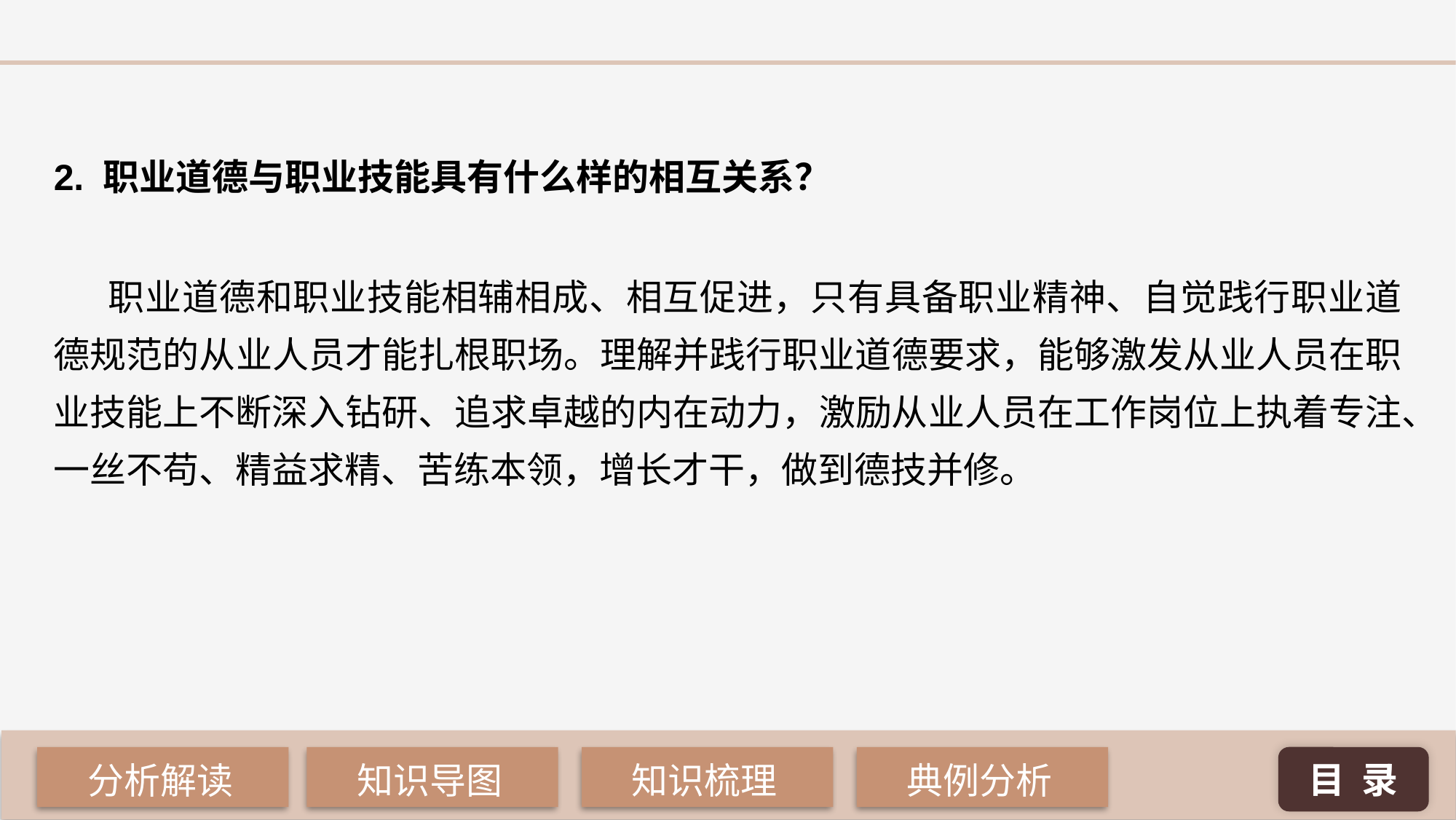

2. 职业道德与职业技能具有什么样的相互关系？
职业道德和职业技能相辅相成、相互促进，只有具备职业精神、自觉践行职业道德规范的从业人员才能扎根职场。理解并践行职业道德要求，能够激发从业人员在职业技能上不断深入钻研、追求卓越的内在动力，激励从业人员在工作岗位上执着专注、一丝不苟、精益求精、苦练本领，增长才干，做到德技并修。